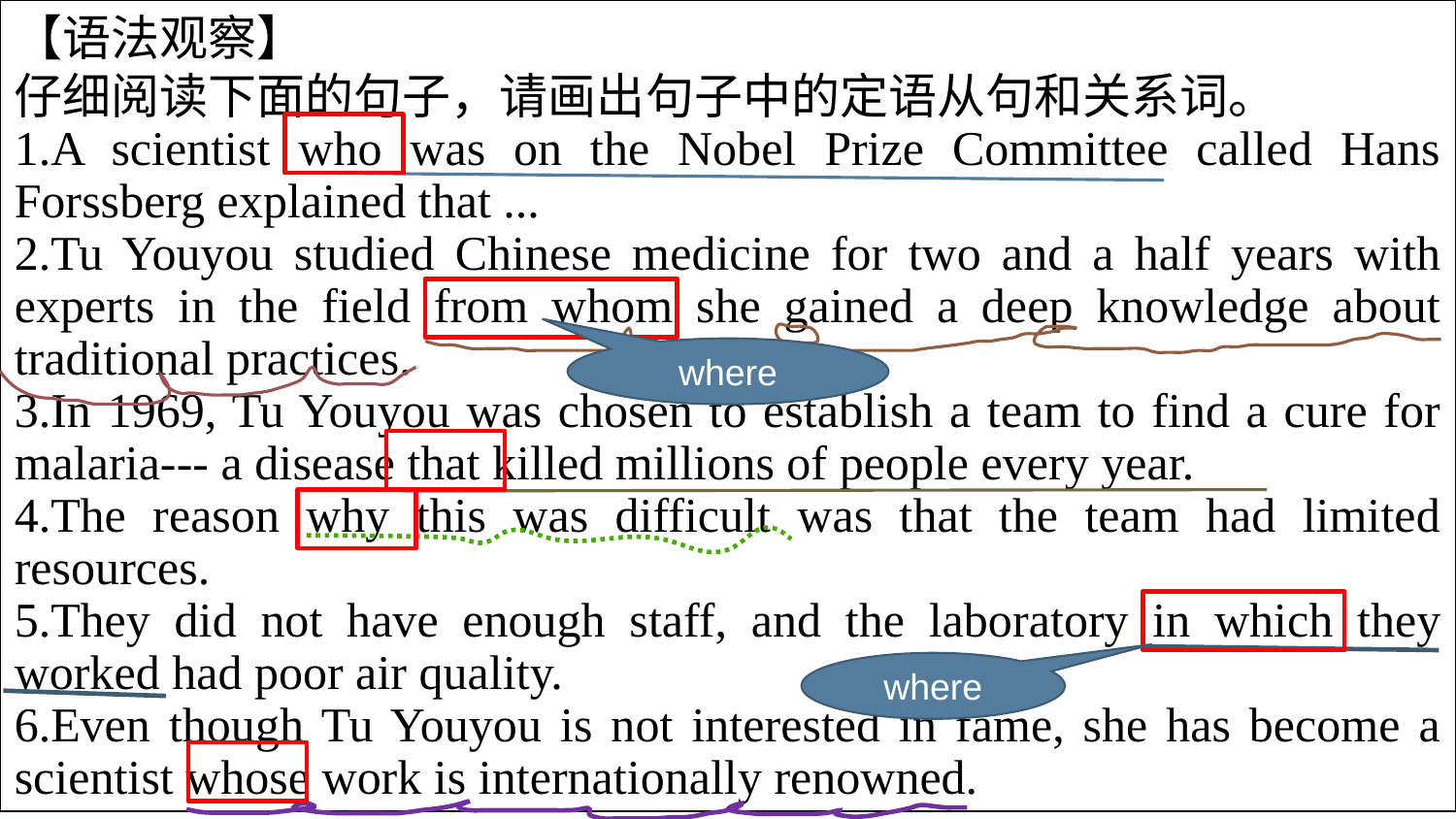

【语法观察】
仔细阅读下面的句子，请画出句子中的定语从句和关系词。
1.A scientist who was on the Nobel Prize Committee called Hans Forssberg explained that ...
2.Tu Youyou studied Chinese medicine for two and a half years with experts in the field from whom she gained a deep knowledge about traditional practices.
3.In 1969, Tu Youyou was chosen to establish a team to find a cure for malaria--- a disease that killed millions of people every year.
4.The reason why this was difficult was that the team had limited resources.
5.They did not have enough staff, and the laboratory in which they worked had poor air quality.
6.Even though Tu Youyou is not interested in fame, she has become a scientist whose work is internationally renowned.

where

where